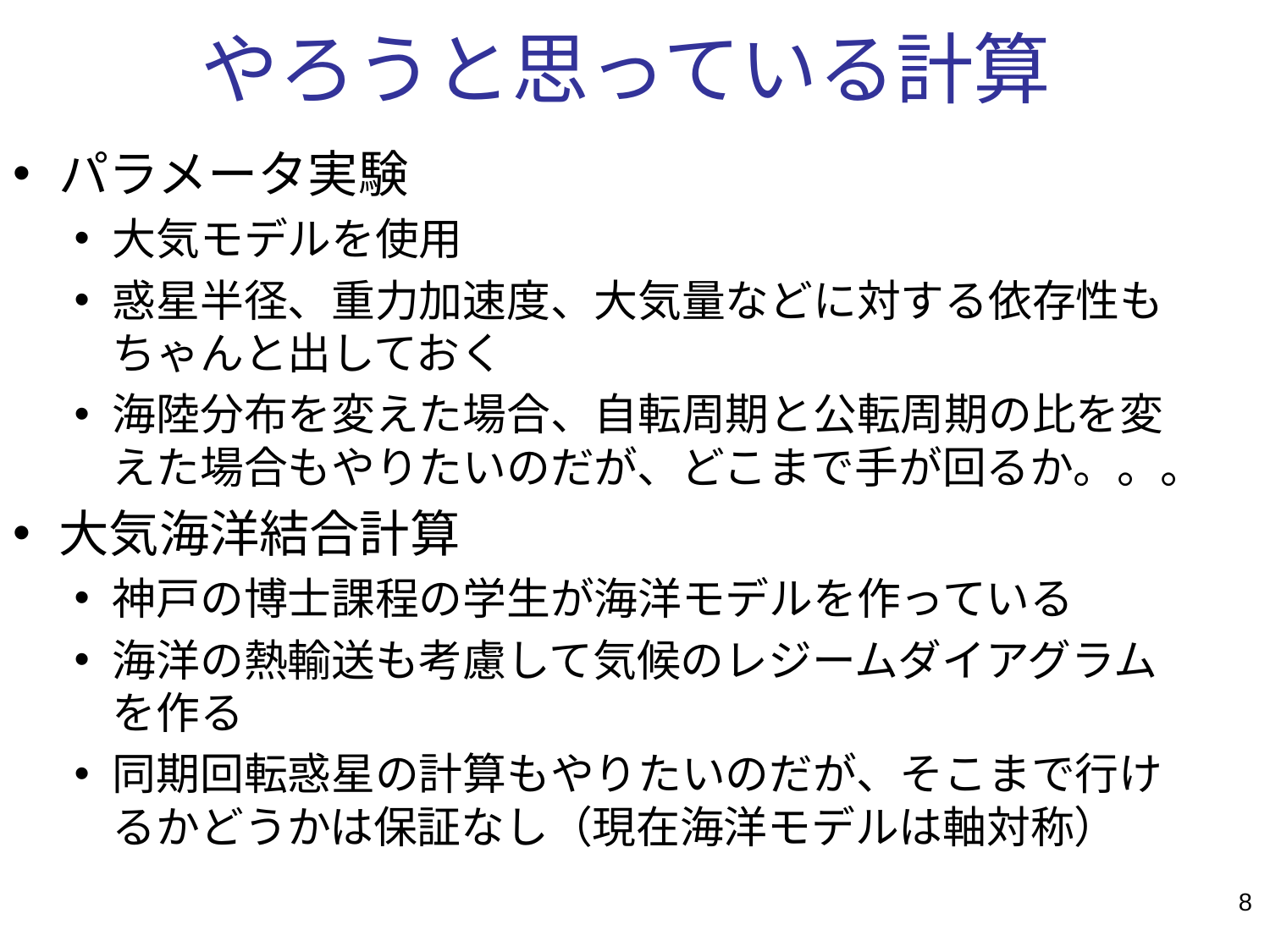

# やろうと思っている計算
パラメータ実験
大気モデルを使用
惑星半径、重力加速度、大気量などに対する依存性もちゃんと出しておく
海陸分布を変えた場合、自転周期と公転周期の比を変えた場合もやりたいのだが、どこまで手が回るか。。。
大気海洋結合計算
神戸の博士課程の学生が海洋モデルを作っている
海洋の熱輸送も考慮して気候のレジームダイアグラムを作る
同期回転惑星の計算もやりたいのだが、そこまで行けるかどうかは保証なし（現在海洋モデルは軸対称）

8